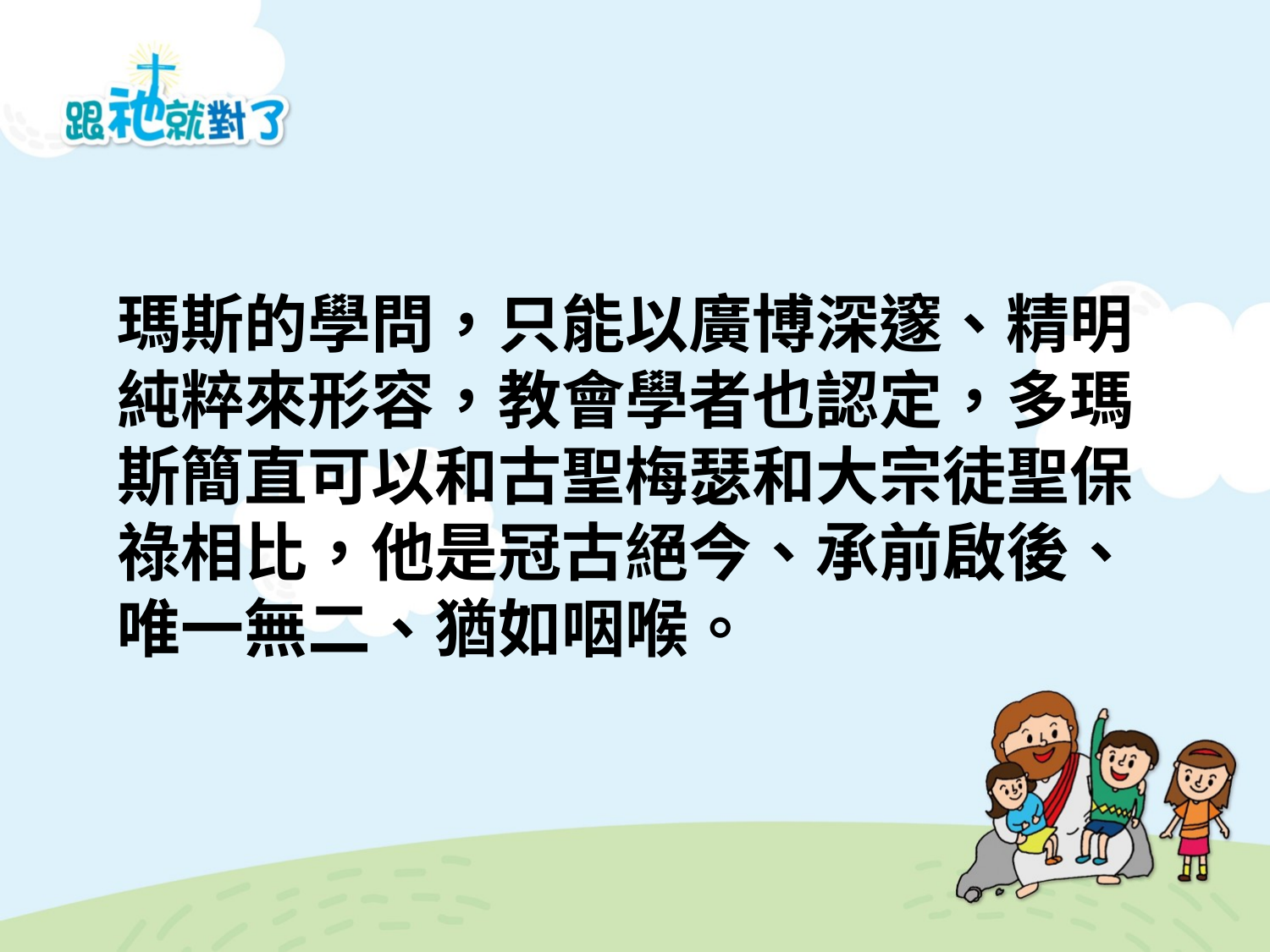

瑪斯的學問，只能以廣博深邃、精明純粹來形容，教會學者也認定，多瑪斯簡直可以和古聖梅瑟和大宗徒聖保祿相比，他是冠古絕今、承前啟後、唯一無二、猶如咽喉。